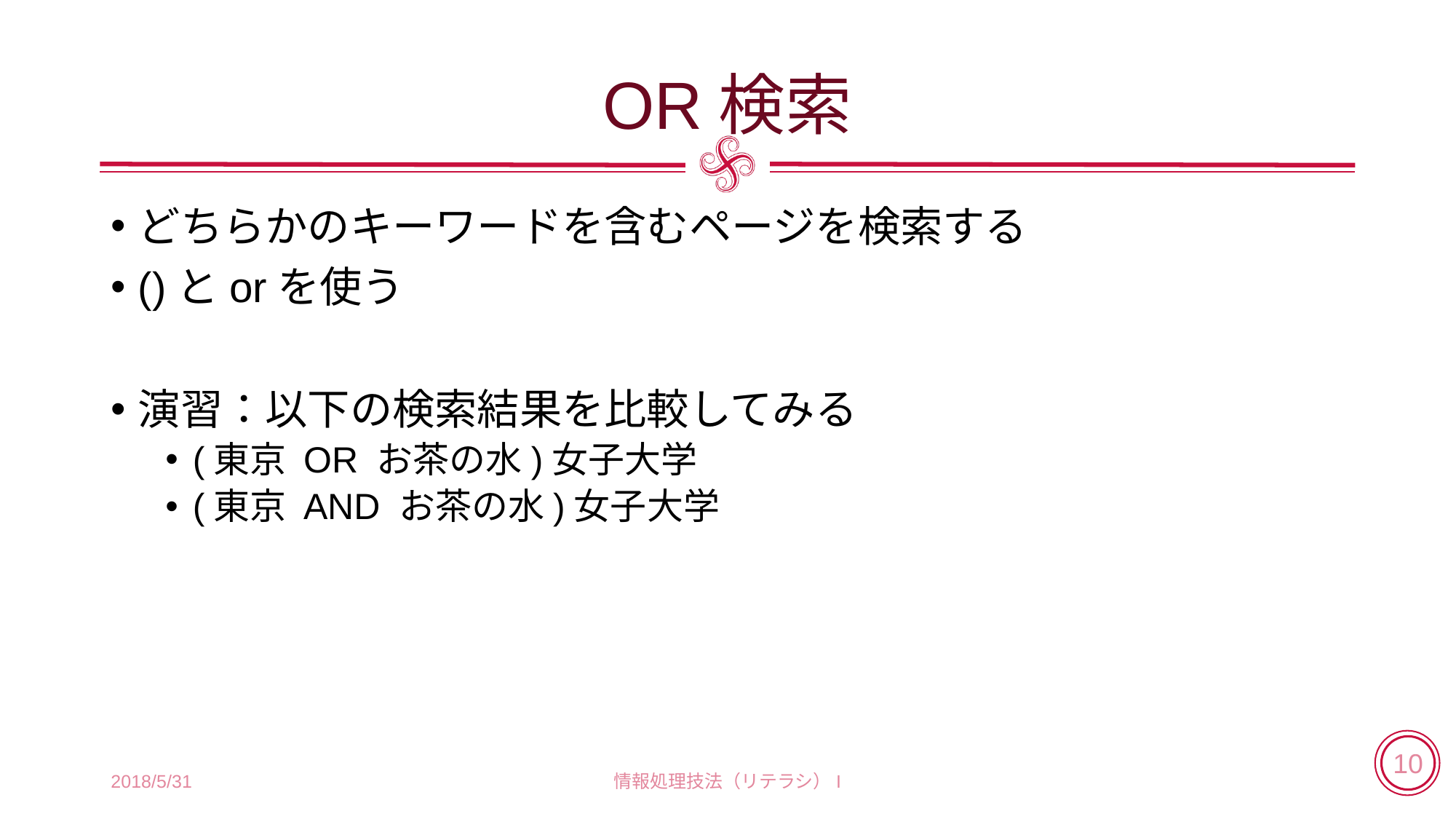

# OR検索
どちらかのキーワードを含むページを検索する
()とorを使う

演習：以下の検索結果を比較してみる
(東京 OR お茶の水)女子大学
(東京 AND お茶の水)女子大学

2018/5/31
情報処理技法（リテラシ）I